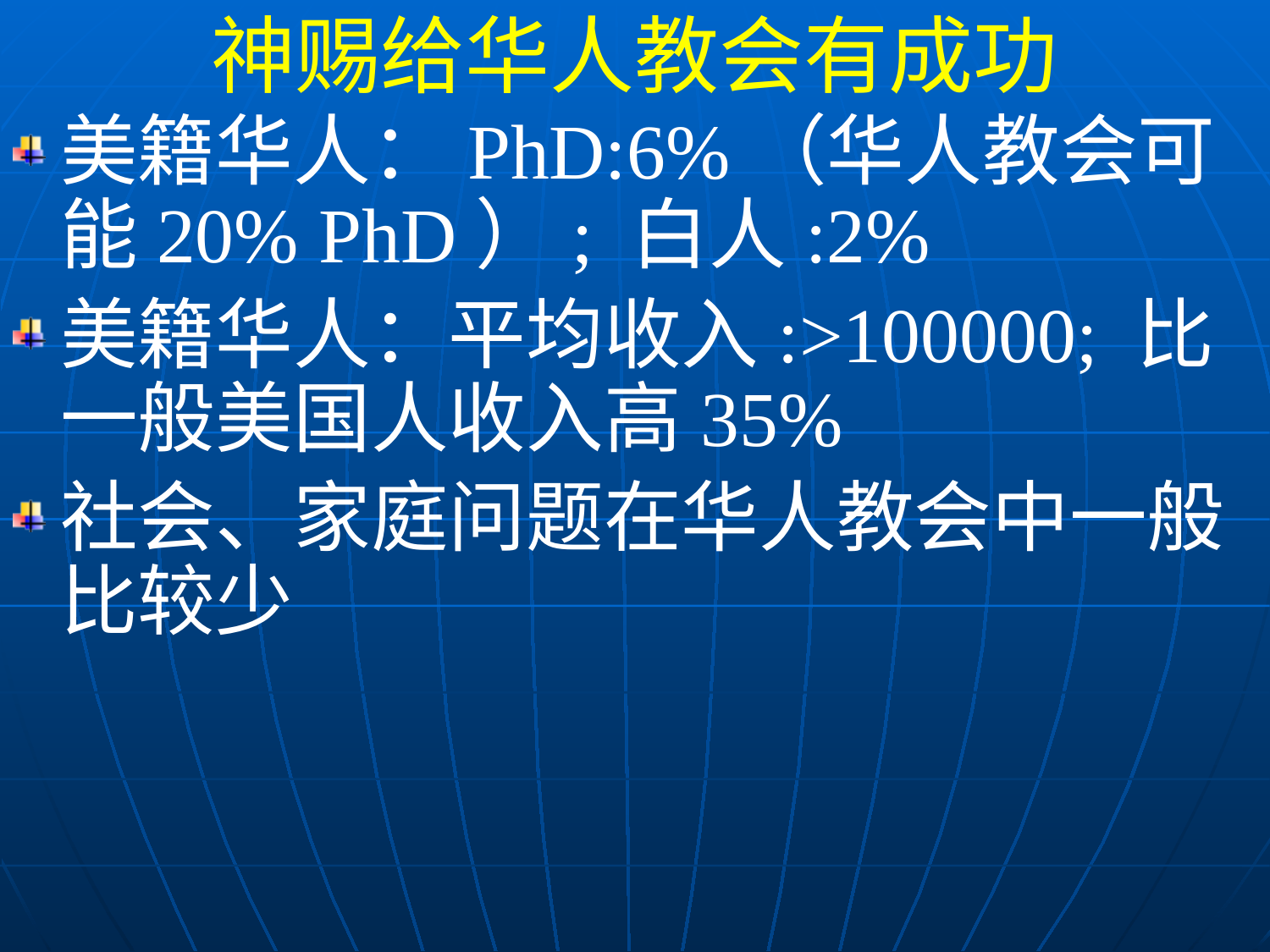

神赐给华人教会有成功
美籍华人：PhD:6%（华人教会可能20% PhD）; 白人:2%
美籍华人：平均收入:>100000; 比一般美国人收入高35%
社会、家庭问题在华人教会中一般比较少